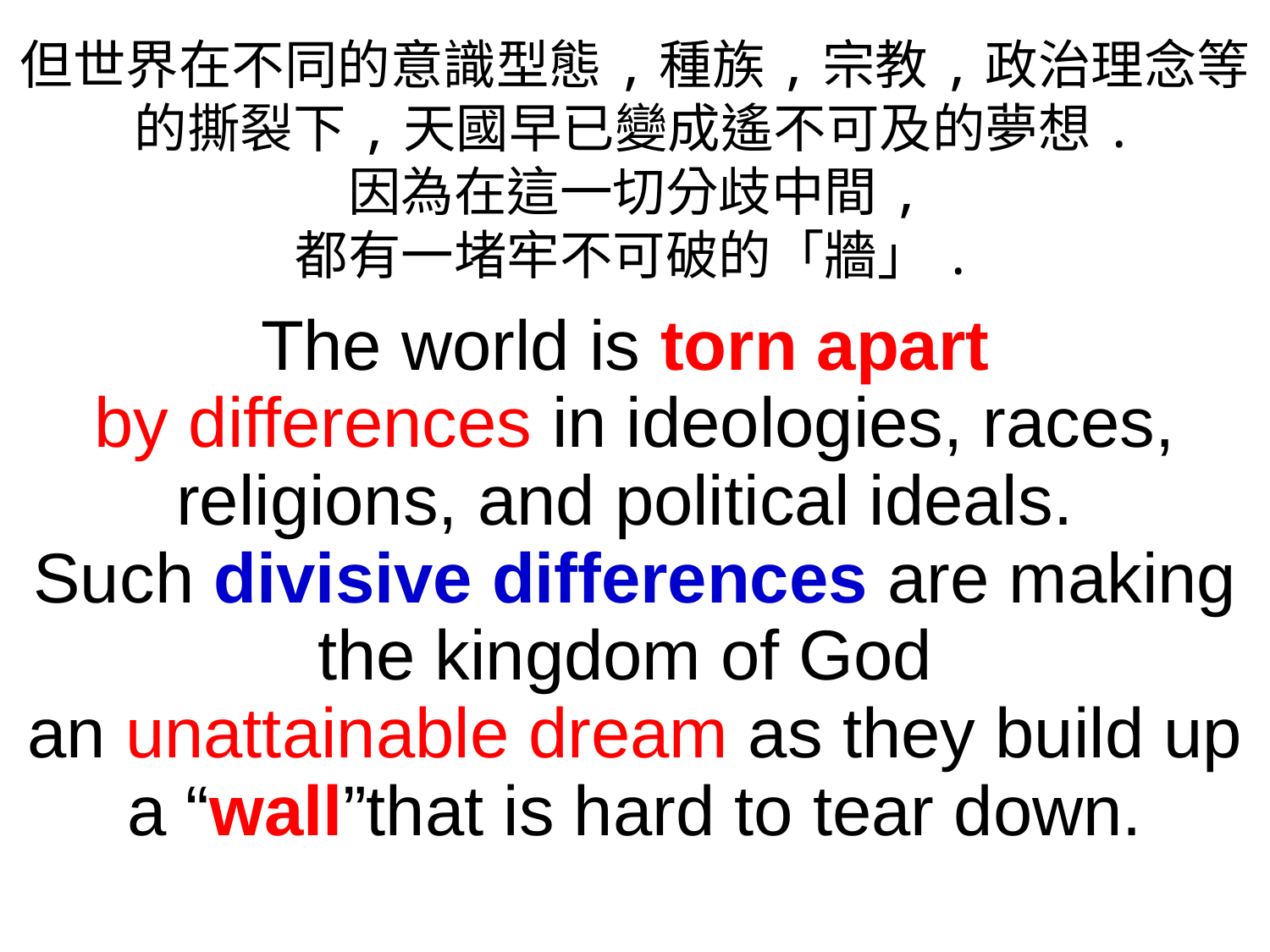

但世界在不同的意識型態,種族,宗教,政治理念等
的撕裂下,天國早已變成遙不可及的夢想.
因為在這一切分歧中間,
都有一堵牢不可破的「牆」.
The world is torn apart
by differences in ideologies, races, religions, and political ideals.
Such divisive differences are making the kingdom of God
an unattainable dream as they build up a “wall”that is hard to tear down.